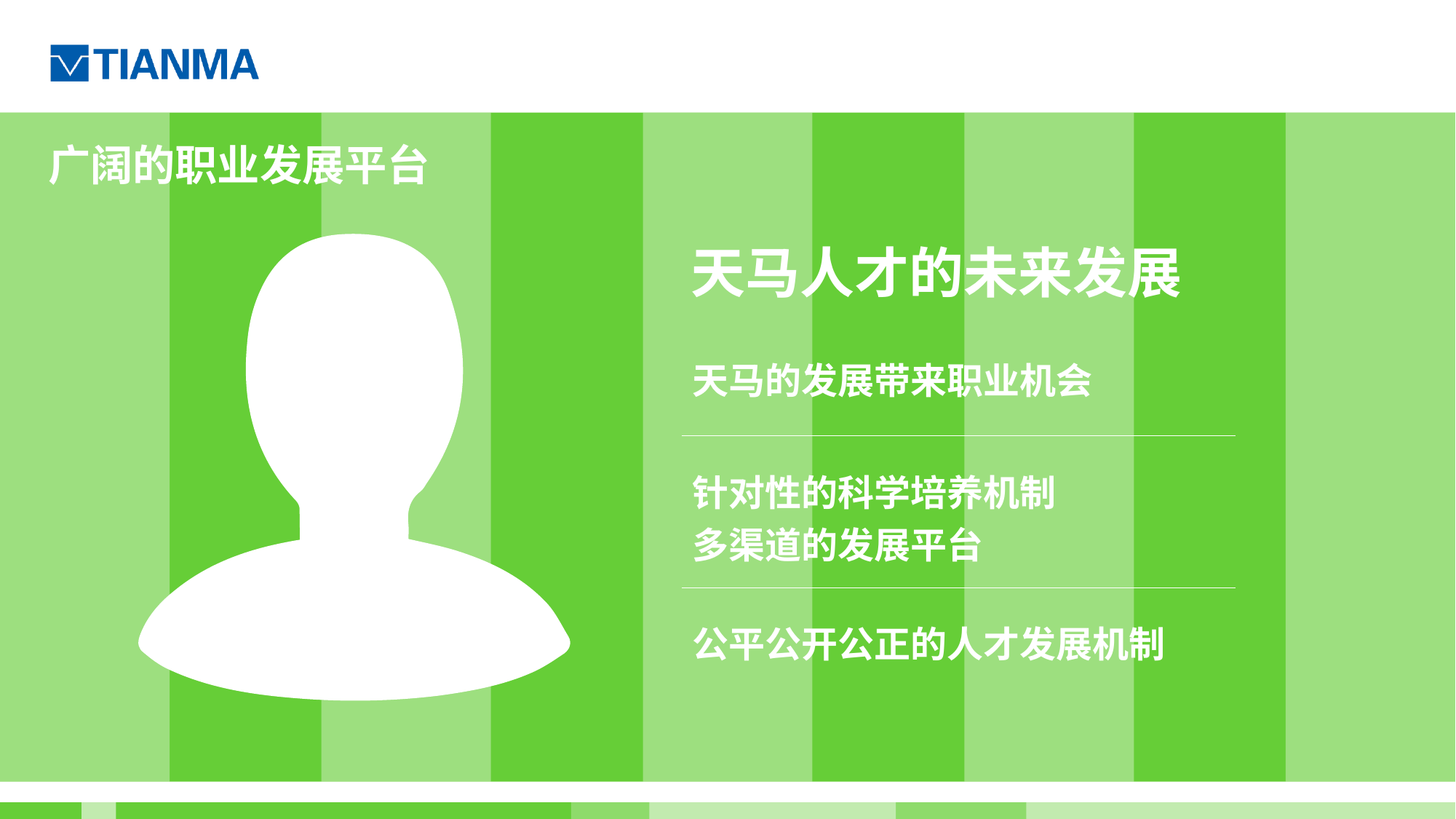

广阔的职业发展平台

天马人才的未来发展
天马的发展带来职业机会
针对性的科学培养机制
多渠道的发展平台
公平公开公正的人才发展机制